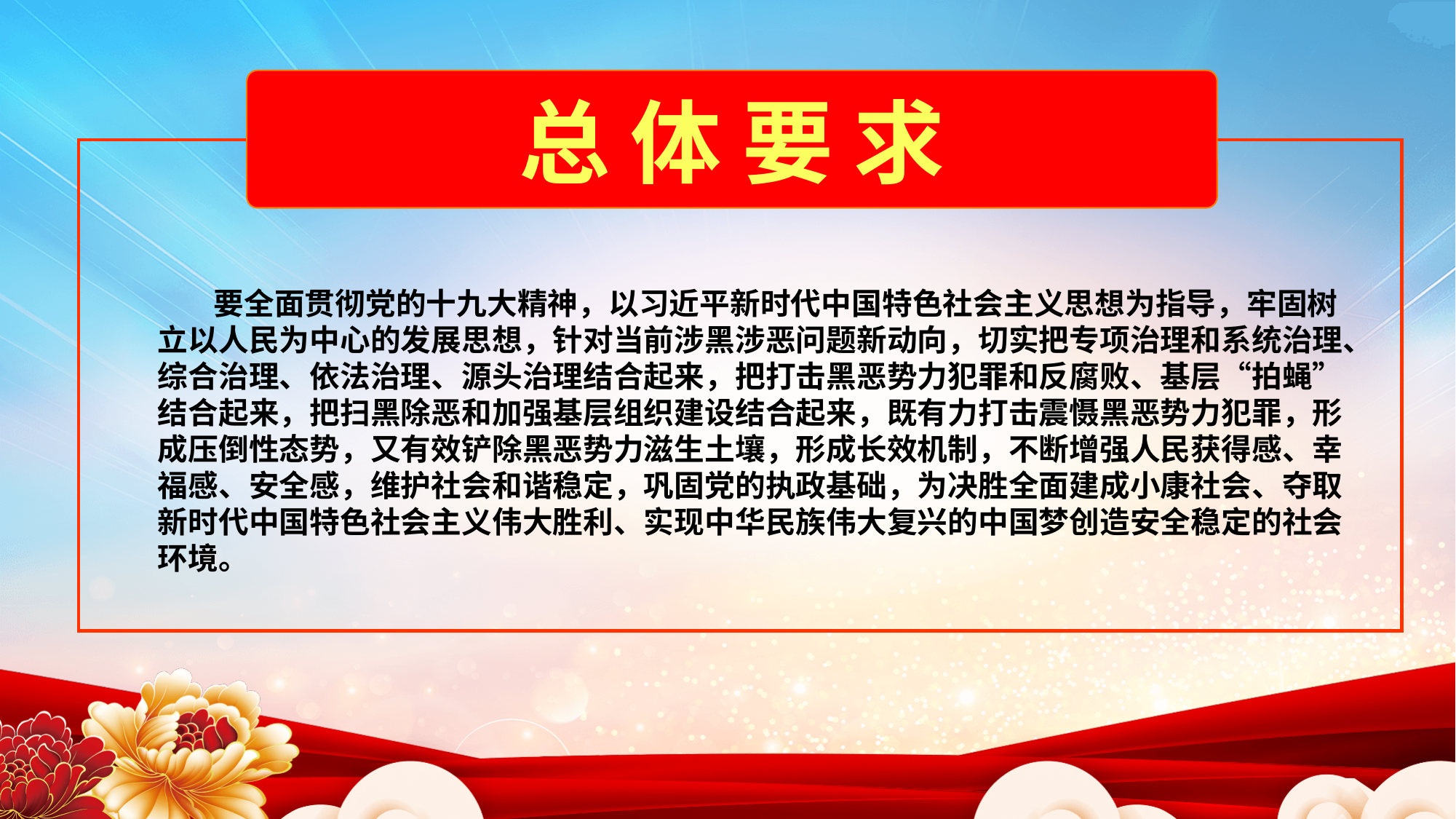

总 体 要 求

       要全面贯彻党的十九大精神，以习近平新时代中国特色社会主义思想为指导，牢固树立以人民为中心的发展思想，针对当前涉黑涉恶问题新动向，切实把专项治理和系统治理、综合治理、依法治理、源头治理结合起来，把打击黑恶势力犯罪和反腐败、基层“拍蝇”结合起来，把扫黑除恶和加强基层组织建设结合起来，既有力打击震慑黑恶势力犯罪，形成压倒性态势，又有效铲除黑恶势力滋生土壤，形成长效机制，不断增强人民获得感、幸福感、安全感，维护社会和谐稳定，巩固党的执政基础，为决胜全面建成小康社会、夺取新时代中国特色社会主义伟大胜利、实现中华民族伟大复兴的中国梦创造安全稳定的社会环境。